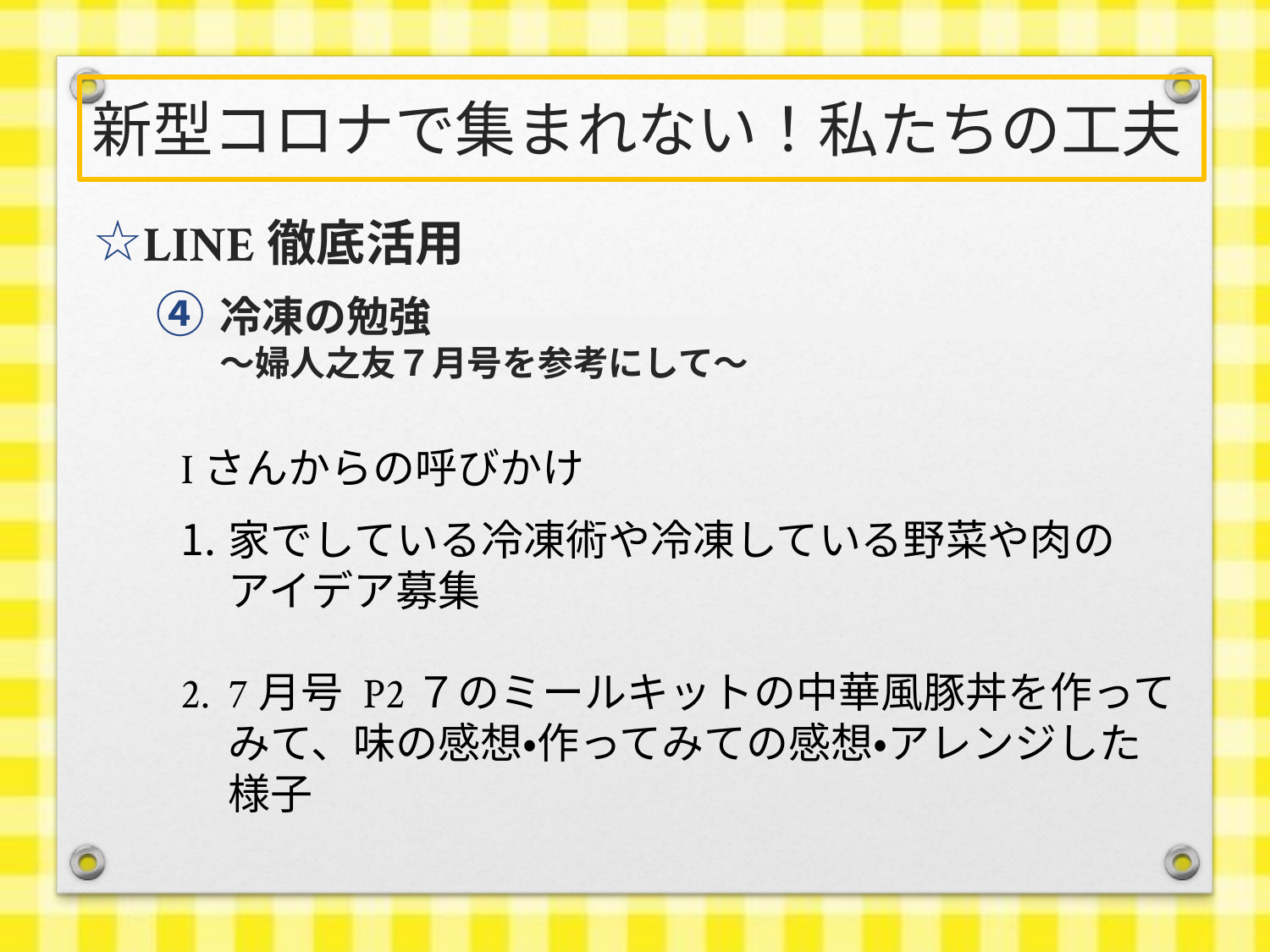

# 新型コロナで集まれない！私たちの工夫
LINE徹底活用
冷凍の勉強
～婦人之友７月号を参考にして～

Iさんからの呼びかけ
家でしている冷凍術や冷凍している野菜や肉の
アイデア募集
7月号 P2７のミールキットの中華風豚丼を作ってみて、味の感想・作ってみての感想・アレンジした様子